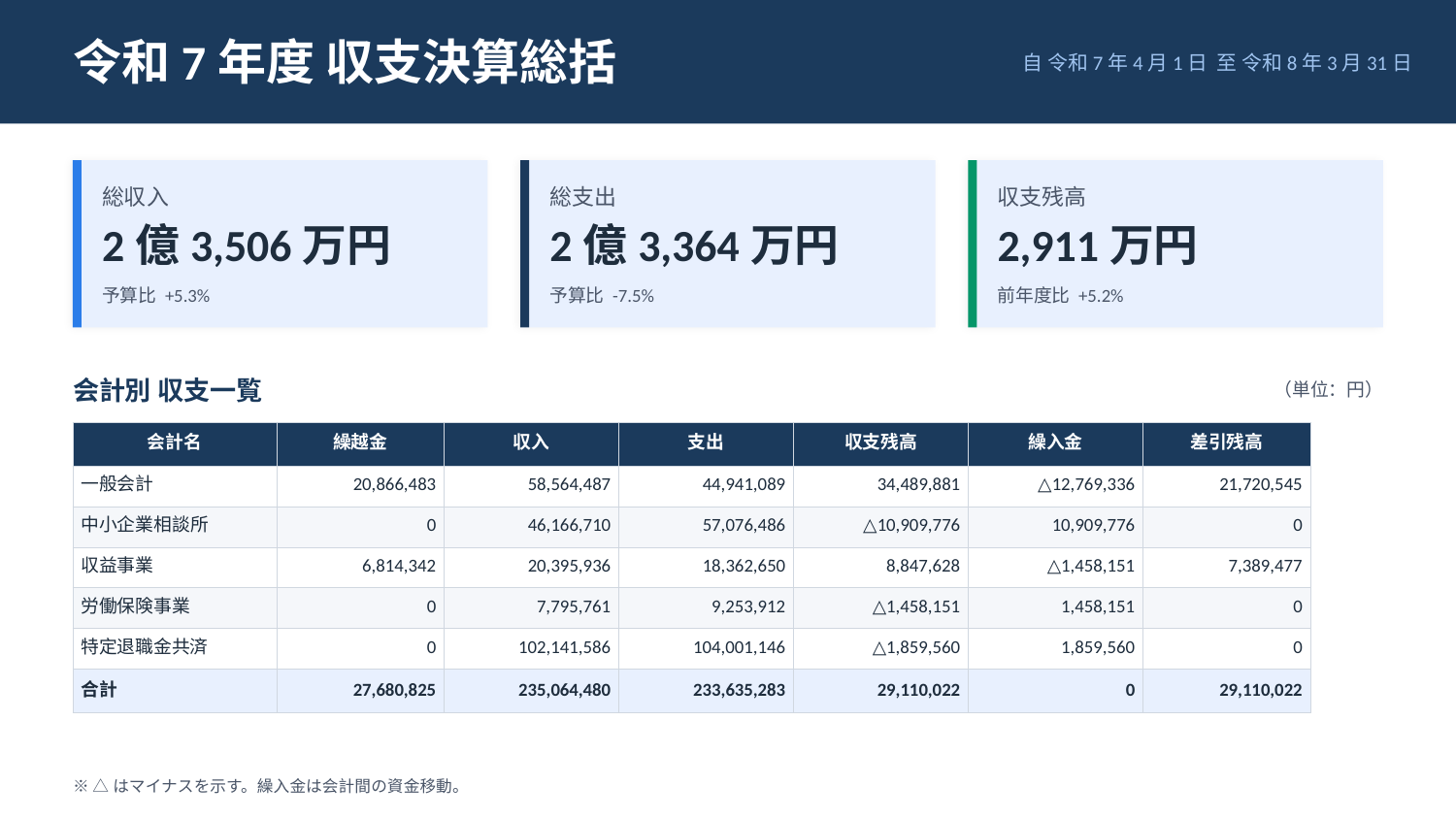

令和7年度 収支決算総括
自 令和7年4月1日  至 令和8年3月31日

総収入
総支出
収支残高
2億3,506万円
2億3,364万円
2,911万円
予算比 +5.3%
予算比 -7.5%
前年度比 +5.2%
会計別 収支一覧
（単位：円）
| 会計名 | 繰越金 | 収入 | 支出 | 収支残高 | 繰入金 | 差引残高 |
| --- | --- | --- | --- | --- | --- | --- |
| 一般会計 | 20,866,483 | 58,564,487 | 44,941,089 | 34,489,881 | △12,769,336 | 21,720,545 |
| 中小企業相談所 | 0 | 46,166,710 | 57,076,486 | △10,909,776 | 10,909,776 | 0 |
| 収益事業 | 6,814,342 | 20,395,936 | 18,362,650 | 8,847,628 | △1,458,151 | 7,389,477 |
| 労働保険事業 | 0 | 7,795,761 | 9,253,912 | △1,458,151 | 1,458,151 | 0 |
| 特定退職金共済 | 0 | 102,141,586 | 104,001,146 | △1,859,560 | 1,859,560 | 0 |
| 合計 | 27,680,825 | 235,064,480 | 233,635,283 | 29,110,022 | 0 | 29,110,022 |
※ △はマイナスを示す。繰入金は会計間の資金移動。